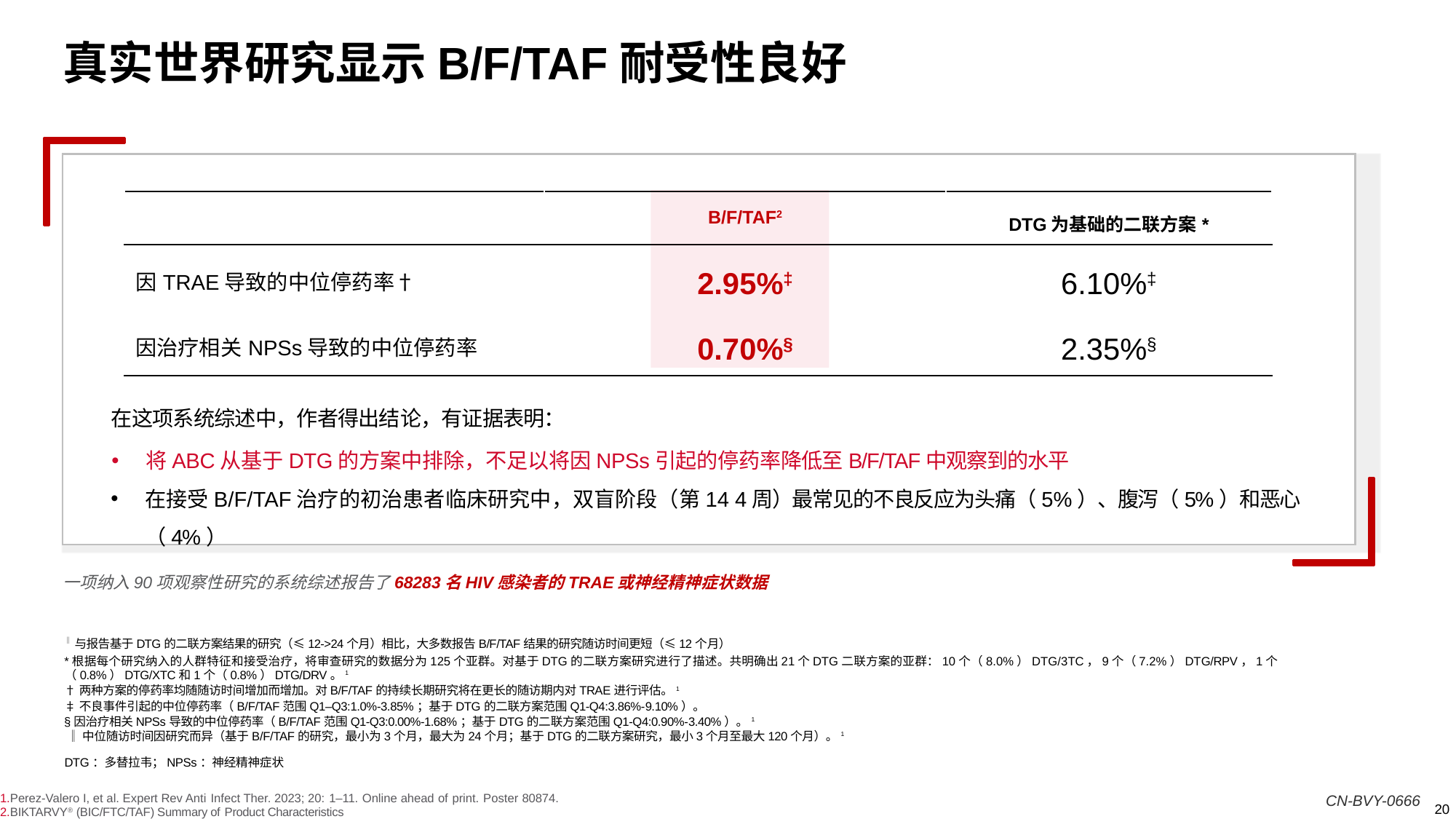

# 真实世界研究显示B/F/TAF耐受性良好

|  | B/F/TAF2 | DTG为基础的二联方案\* |
| --- | --- | --- |
| 因TRAE导致的中位停药率† | 2.95%‡ | 6.10%‡ |
| 因治疗相关NPSs导致的中位停药率 | 0.70%§ | 2.35%§ |

在这项系统综述中，作者得出结论，有证据表明：
将ABC从基于DTG的方案中排除，不足以将因NPSs引起的停药率降低至B/F/TAF中观察到的水平
在接受B/F/TAF治疗的初治患者临床研究中，双盲阶段（第14 4周）最常见的不良反应为头痛（5%）、腹泻（5%）和恶心（4%）

一项纳入90项观察性研究的系统综述报告了68283名HIV感染者的TRAE或神经精神症状数据

‖与报告基于DTG的二联方案结果的研究（≤12->24个月）相比，大多数报告B/F/TAF结果的研究随访时间更短（≤12个月）
*根据每个研究纳入的人群特征和接受治疗，将审查研究的数据分为125个亚群。对基于DTG的二联方案研究进行了描述。共明确出21个DTG二联方案的亚群：10个（8.0%）DTG/3TC，9个（7.2%）DTG/RPV，1个（0.8%）DTG/XTC和1个（0.8%）DTG/DRV。1
†两种方案的停药率均随随访时间增加而增加。对B/F/TAF的持续长期研究将在更长的随访期内对TRAE进行评估。1
‡不良事件引起的中位停药率（B/F/TAF范围Q1–Q3:1.0%-3.85%；基于DTG的二联方案范围Q1-Q4:3.86%-9.10%）。
§因治疗相关NPSs导致的中位停药率（B/F/TAF范围Q1-Q3:0.00%-1.68%；基于DTG的二联方案范围Q1-Q4:0.90%-3.40%）。1
‖中位随访时间因研究而异（基于B/F/TAF的研究，最小为3个月，最大为24个月；基于DTG的二联方案研究，最小3个月至最大120个月）。1
DTG：多替拉韦；NPSs：神经精神症状
Perez-Valero I, et al. Expert Rev Anti Infect Ther. 2023; 20: 1–11. Online ahead of print. Poster 80874.
BIKTARVY® (BIC/FTC/TAF) Summary of Product Characteristics